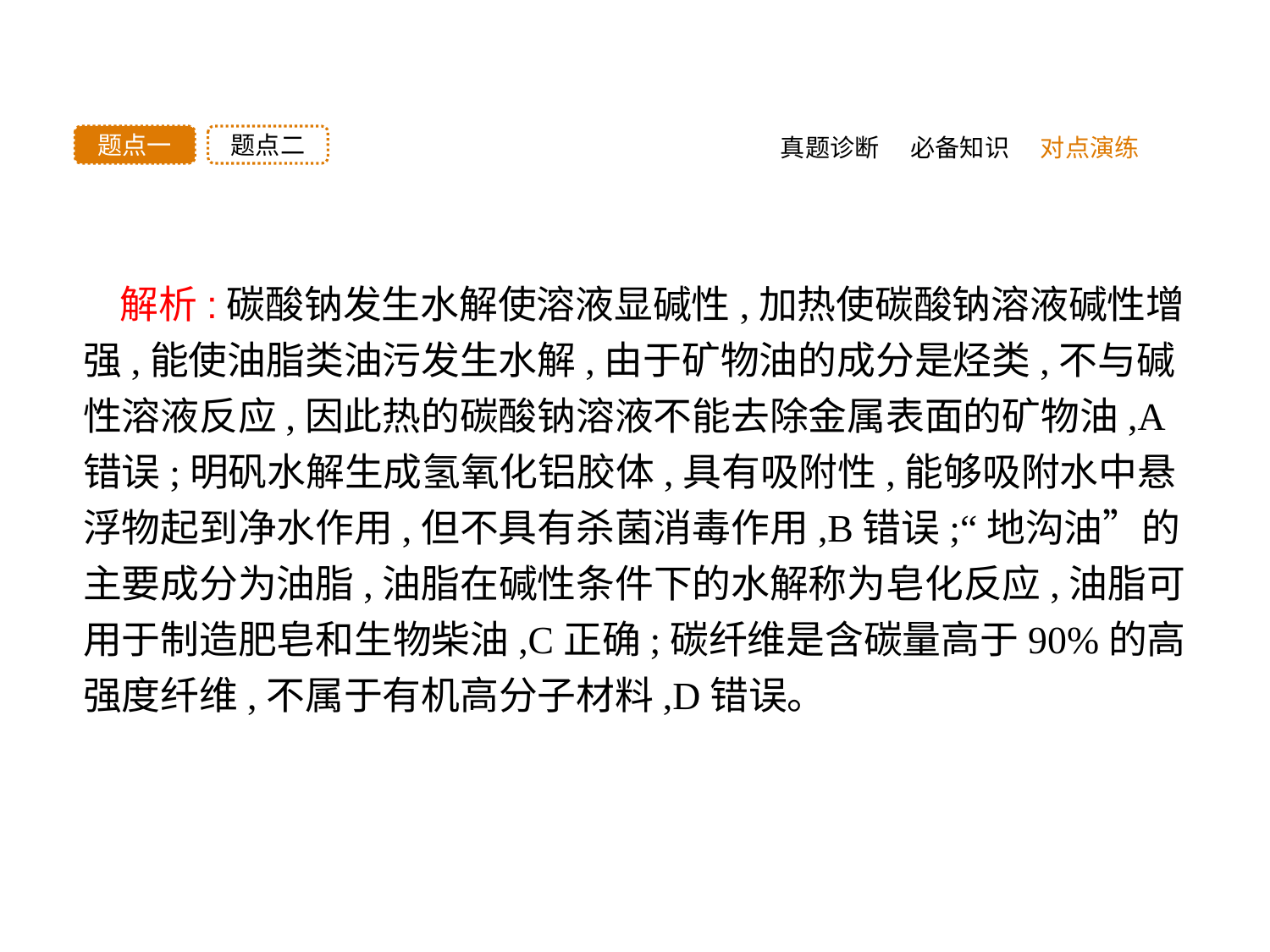

题点二
题点一
真题诊断
必备知识
对点演练
解析:碳酸钠发生水解使溶液显碱性,加热使碳酸钠溶液碱性增强,能使油脂类油污发生水解,由于矿物油的成分是烃类,不与碱性溶液反应,因此热的碳酸钠溶液不能去除金属表面的矿物油,A错误;明矾水解生成氢氧化铝胶体,具有吸附性,能够吸附水中悬浮物起到净水作用,但不具有杀菌消毒作用,B错误;“地沟油”的主要成分为油脂,油脂在碱性条件下的水解称为皂化反应,油脂可用于制造肥皂和生物柴油,C正确;碳纤维是含碳量高于90%的高强度纤维,不属于有机高分子材料,D错误。